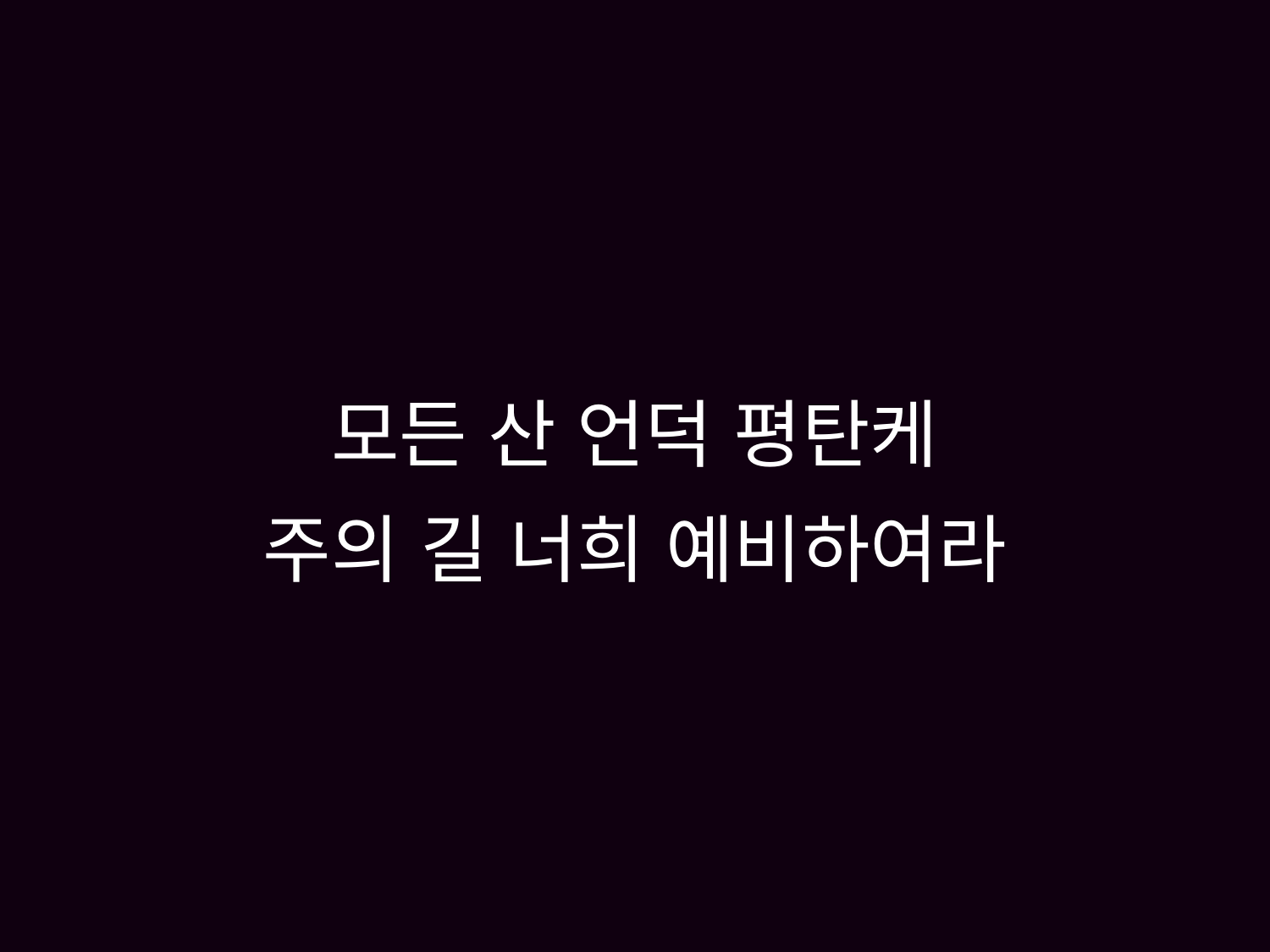

# 모든 산 언덕 평탄케 주의 길 너희 예비하여라